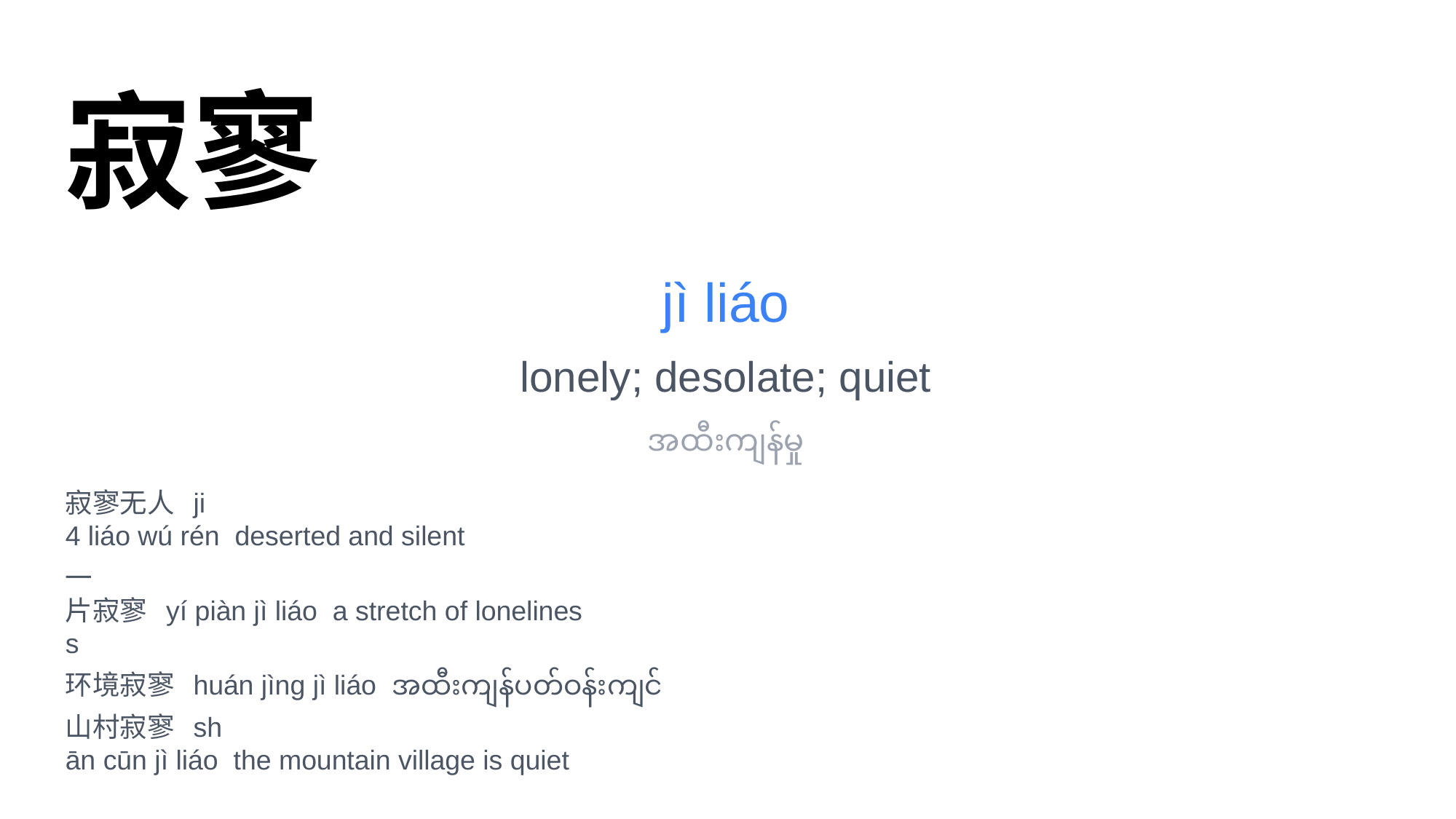

寂寥
jì liáo
lonely; desolate; quiet
အထီးကျန်မှု
寂寥无人  ji
4 liáo wú rén  deserted and silent
一
片寂寥  yí piàn jì liáo  a stretch of lonelines
s
环境寂寥  huán jìng jì liáo  အထီးကျန်ပတ်ဝန်းကျင်
山村寂寥  sh
ān cūn jì liáo  the mountain village is quiet